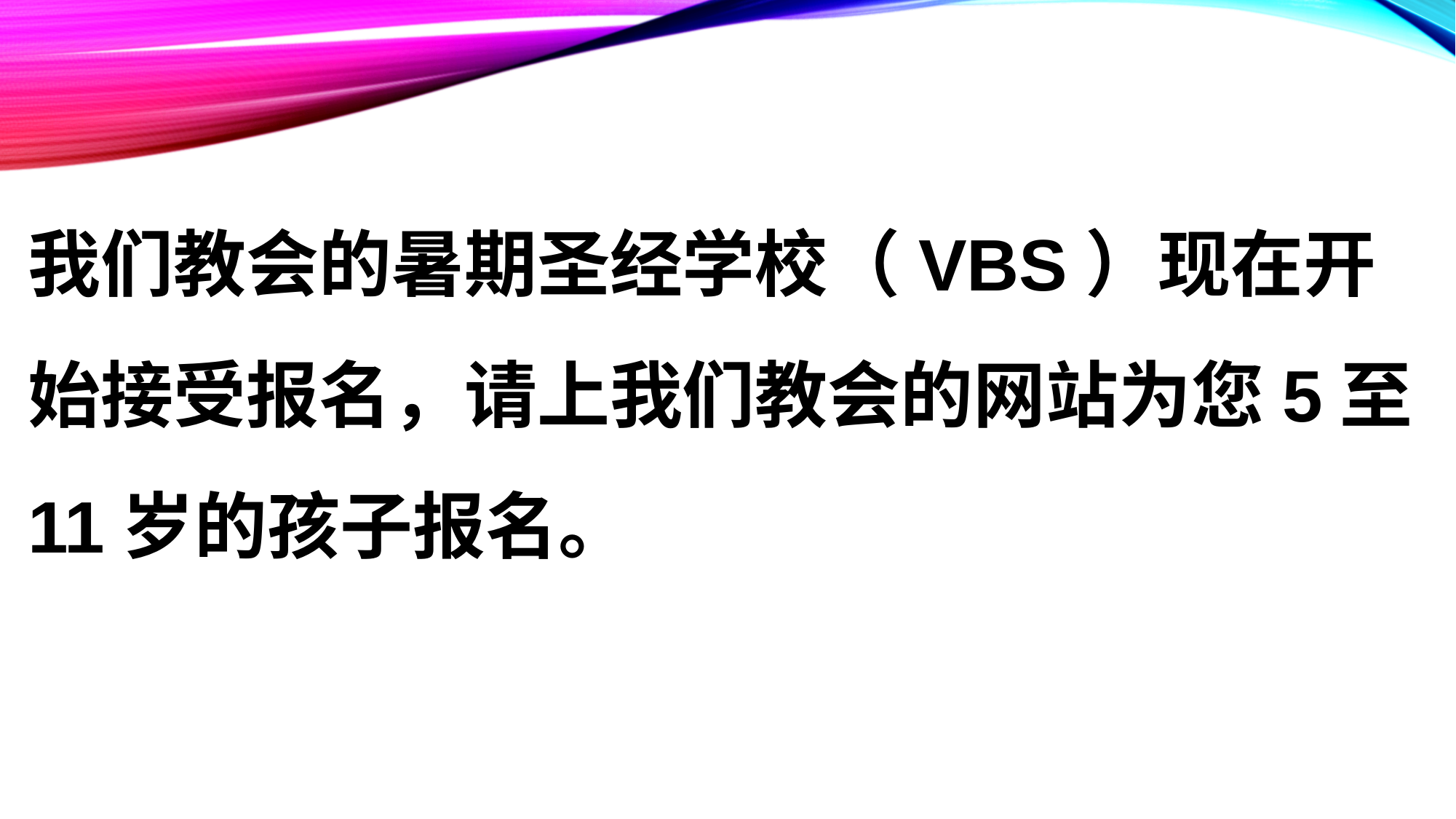

我们教会的暑期圣经学校（VBS）现在开始接受报名，请上我们教会的网站为您5至11岁的孩子报名。